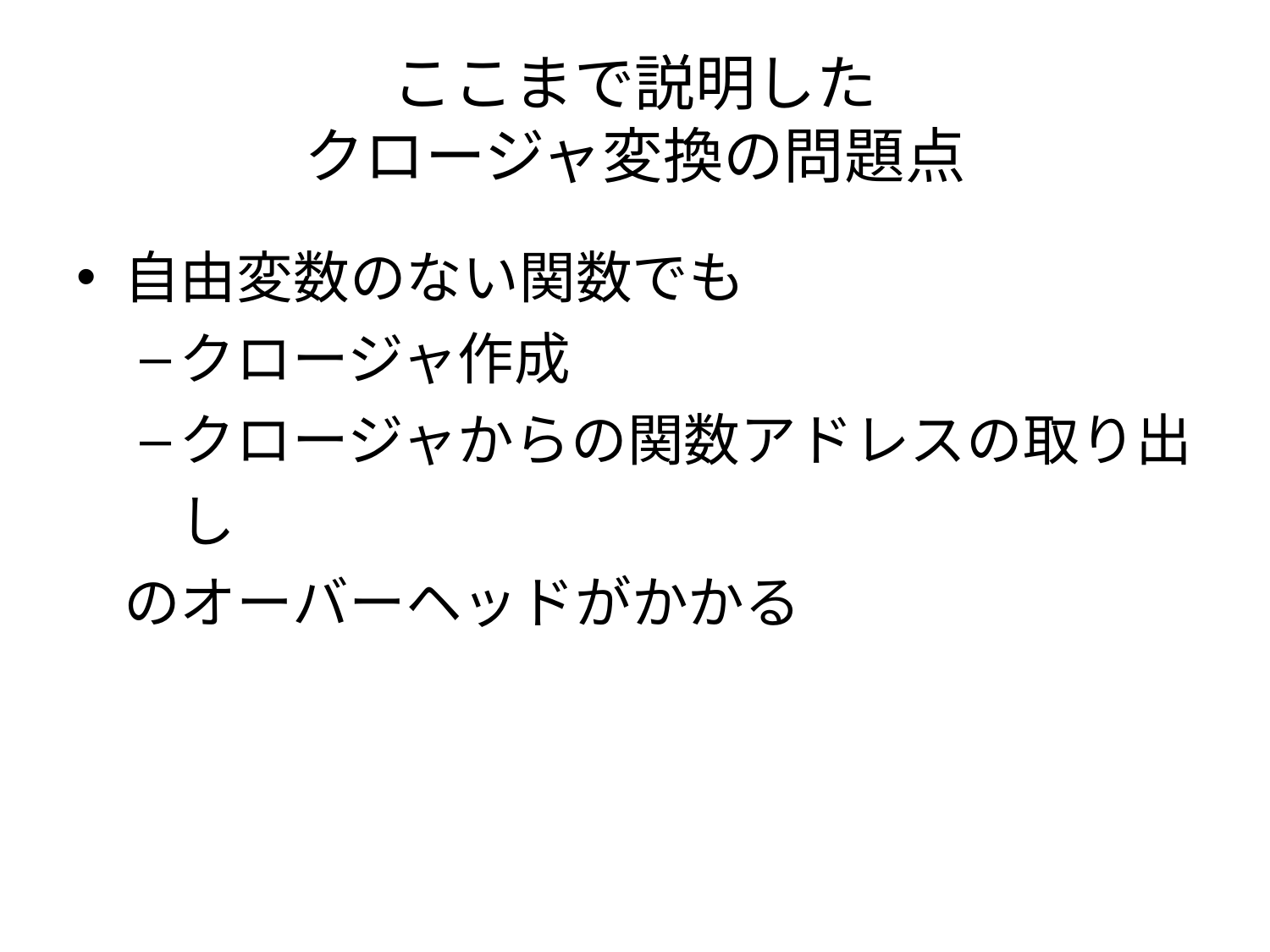

# ここまで説明した クロージャ変換の問題点
自由変数のない関数でも
クロージャ作成
クロージャからの関数アドレスの取り出し
のオーバーヘッドがかかる